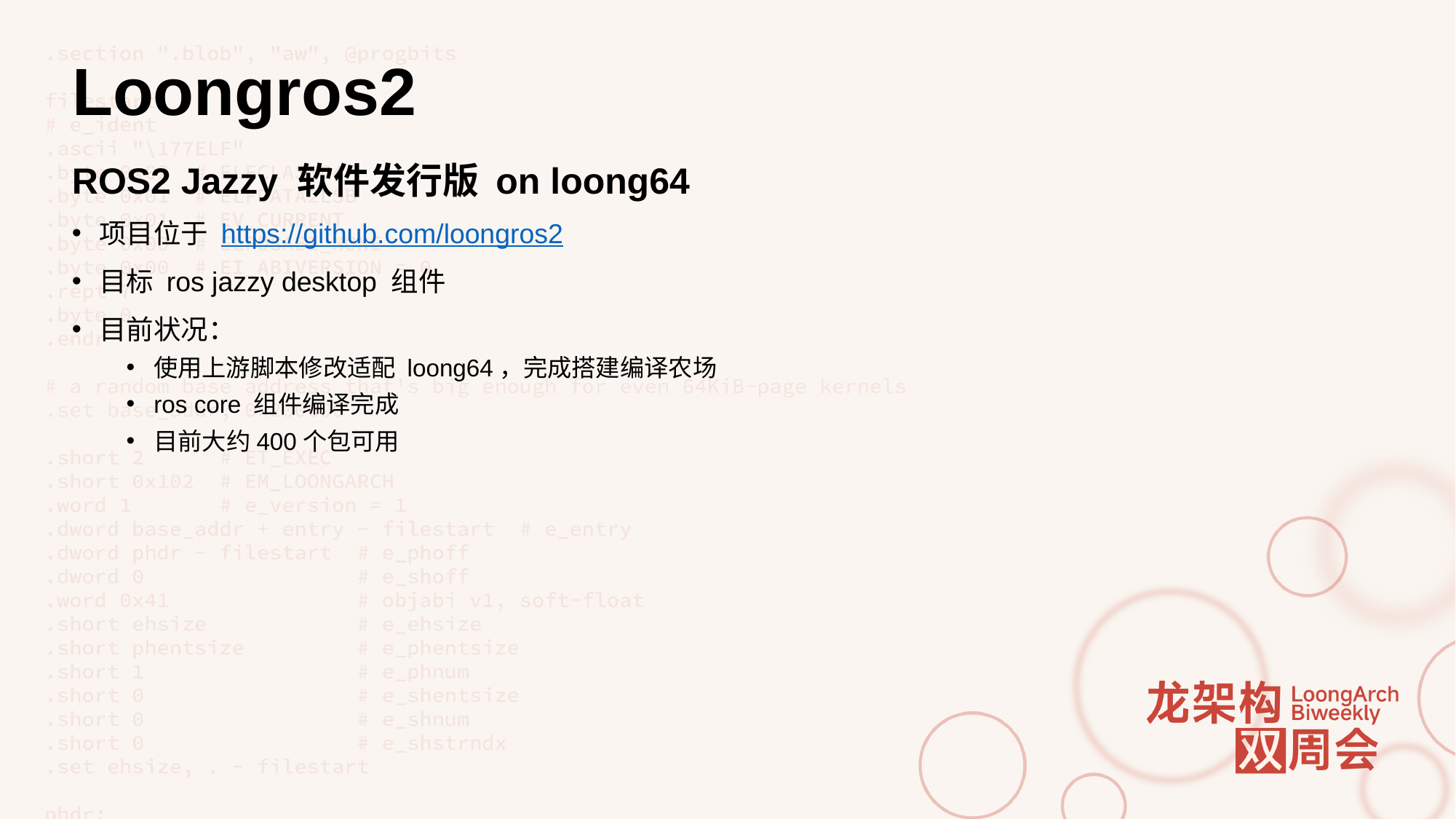

# Loongros2
ROS2 Jazzy 软件发行版 on loong64
项目位于 https://github.com/loongros2
目标 ros jazzy desktop 组件
目前状况：
使用上游脚本修改适配 loong64，完成搭建编译农场
ros core 组件编译完成
目前大约400个包可用